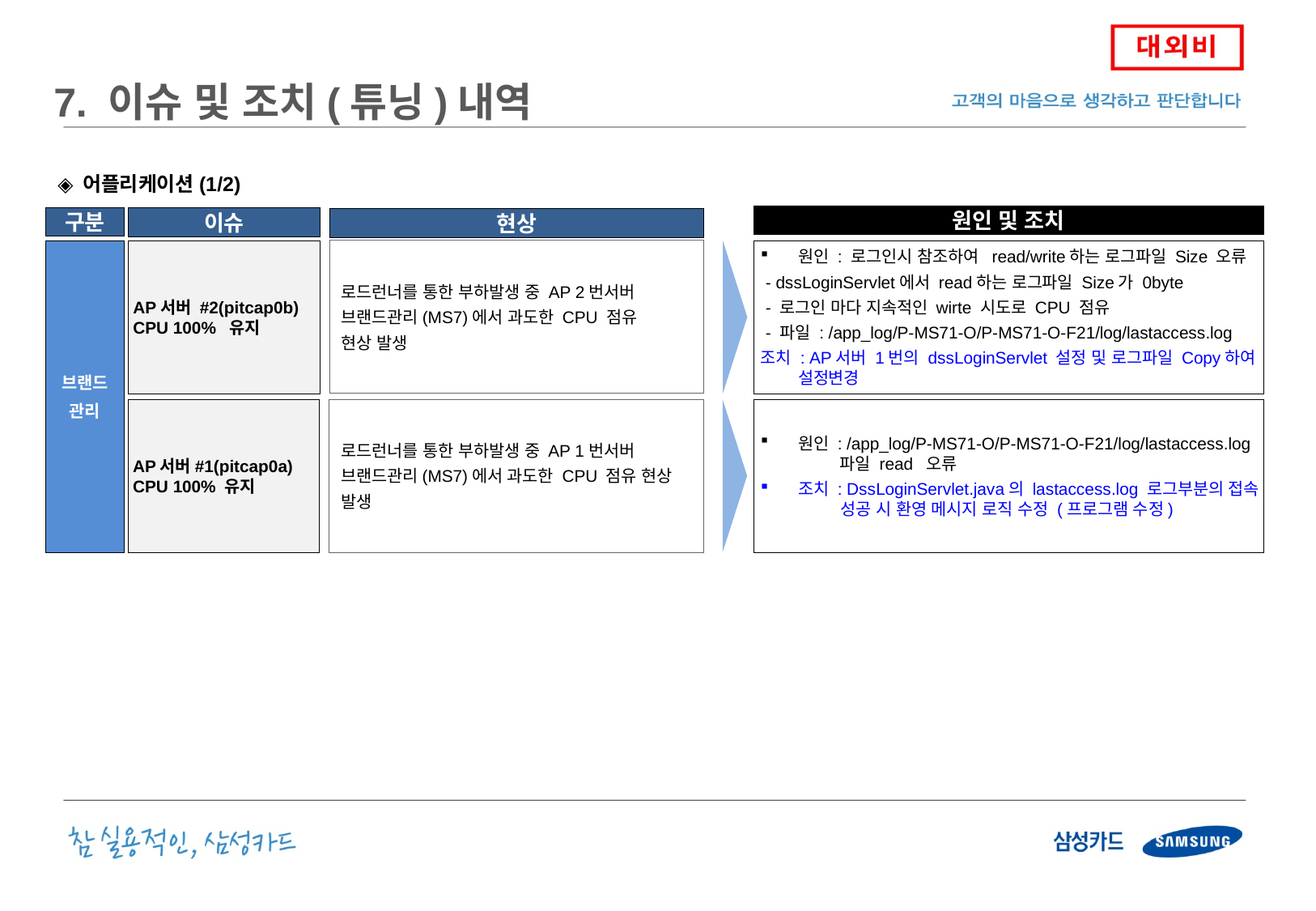

7. 이슈 및 조치(튜닝)내역
◈ 어플리케이션(1/2)
원인 및 조치
구분
이슈
현상
브랜드
관리
 AP서버 #2(pitcap0b)
 CPU 100%  유지
로드런너를 통한 부하발생 중 AP 2번서버
브랜드관리(MS7)에서 과도한 CPU 점유
현상 발생
 원인 : 로그인시 참조하여  read/write하는 로그파일 Size 오류
 - dssLoginServlet에서 read하는 로그파일 Size가 0byte
 - 로그인 마다 지속적인 wirte 시도로 CPU 점유
 - 파일 : /app_log/P-MS71-O/P-MS71-O-F21/log/lastaccess.log
조치 : AP서버 1번의 dssLoginServlet 설정 및 로그파일 Copy하여
        설정변경

 원인 : /app_log/P-MS71-O/P-MS71-O-F21/log/lastaccess.log
          파일 read  오류
 조치 : DssLoginServlet.java의 lastaccess.log 로그부분의 접속
           성공 시 환영 메시지 로직 수정 (프로그램 수정)
 AP서버#1(pitcap0a)
 CPU 100% 유지
로드런너를 통한 부하발생 중 AP 1번서버
브랜드관리(MS7)에서 과도한 CPU 점유 현상
발생